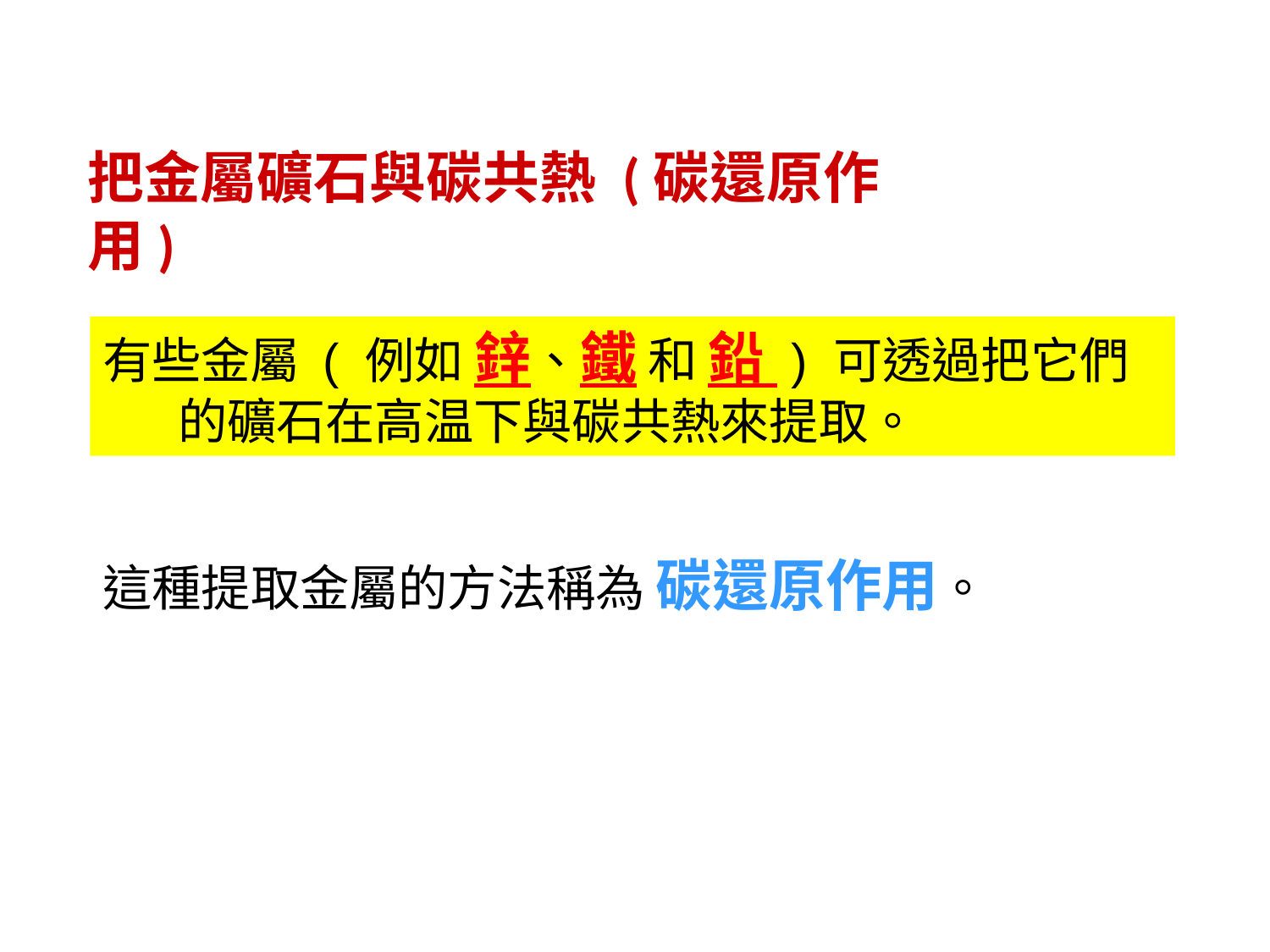

把金屬礦石與碳共熱 (碳還原作用)
有些金屬 ( 例如 鋅、鐵 和 鉛 ) 可透過把它們的礦石在高温下與碳共熱來提取。
這種提取金屬的方法稱為 碳還原作用。